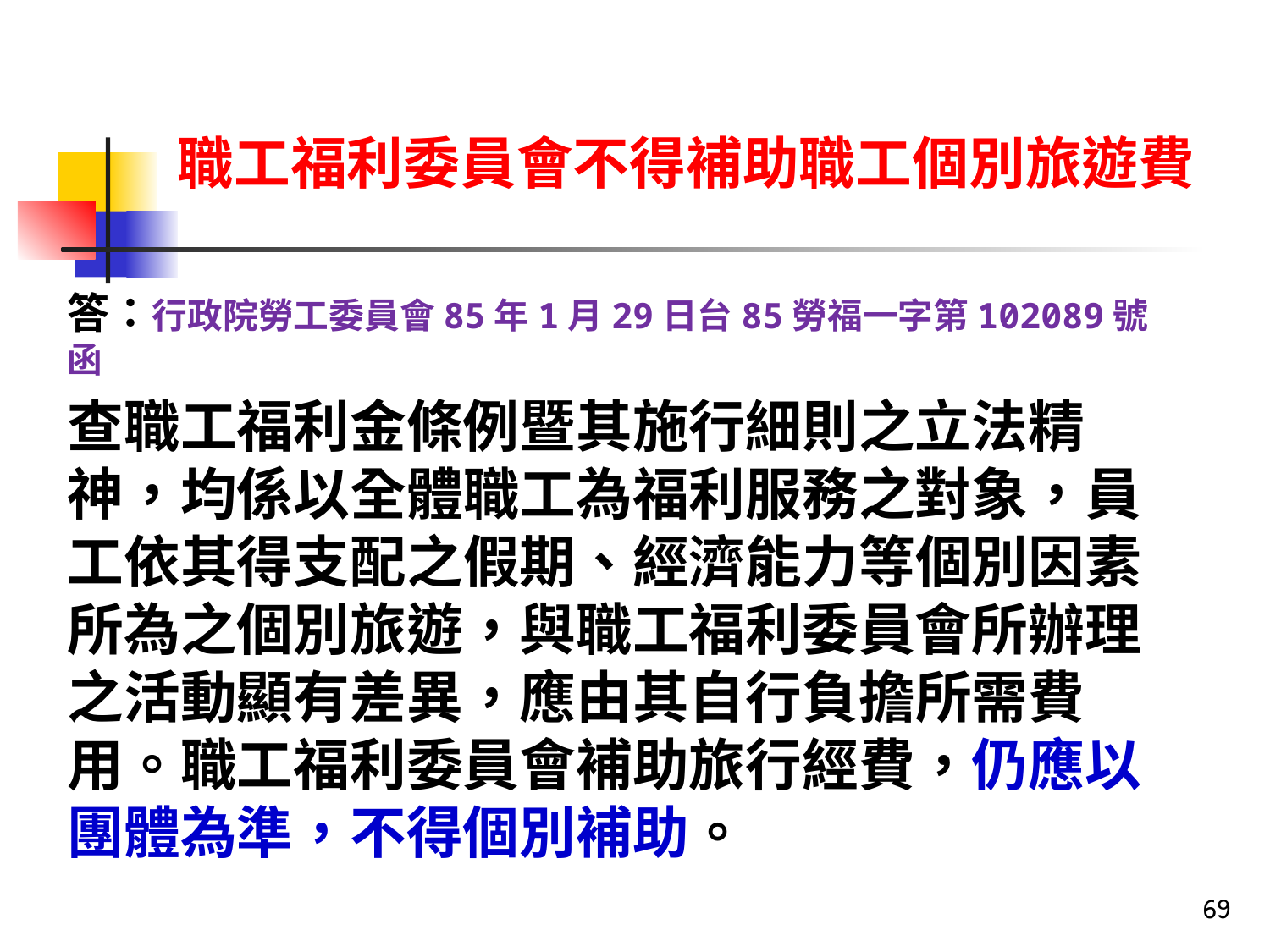

# 職工福利委員會不得補助職工個別旅遊費
答：行政院勞工委員會85年1月29日台85勞福一字第102089號函
查職工福利金條例暨其施行細則之立法精神，均係以全體職工為福利服務之對象，員工依其得支配之假期、經濟能力等個別因素所為之個別旅遊，與職工福利委員會所辦理之活動顯有差異，應由其自行負擔所需費用。職工福利委員會補助旅行經費，仍應以團體為準，不得個別補助。
69